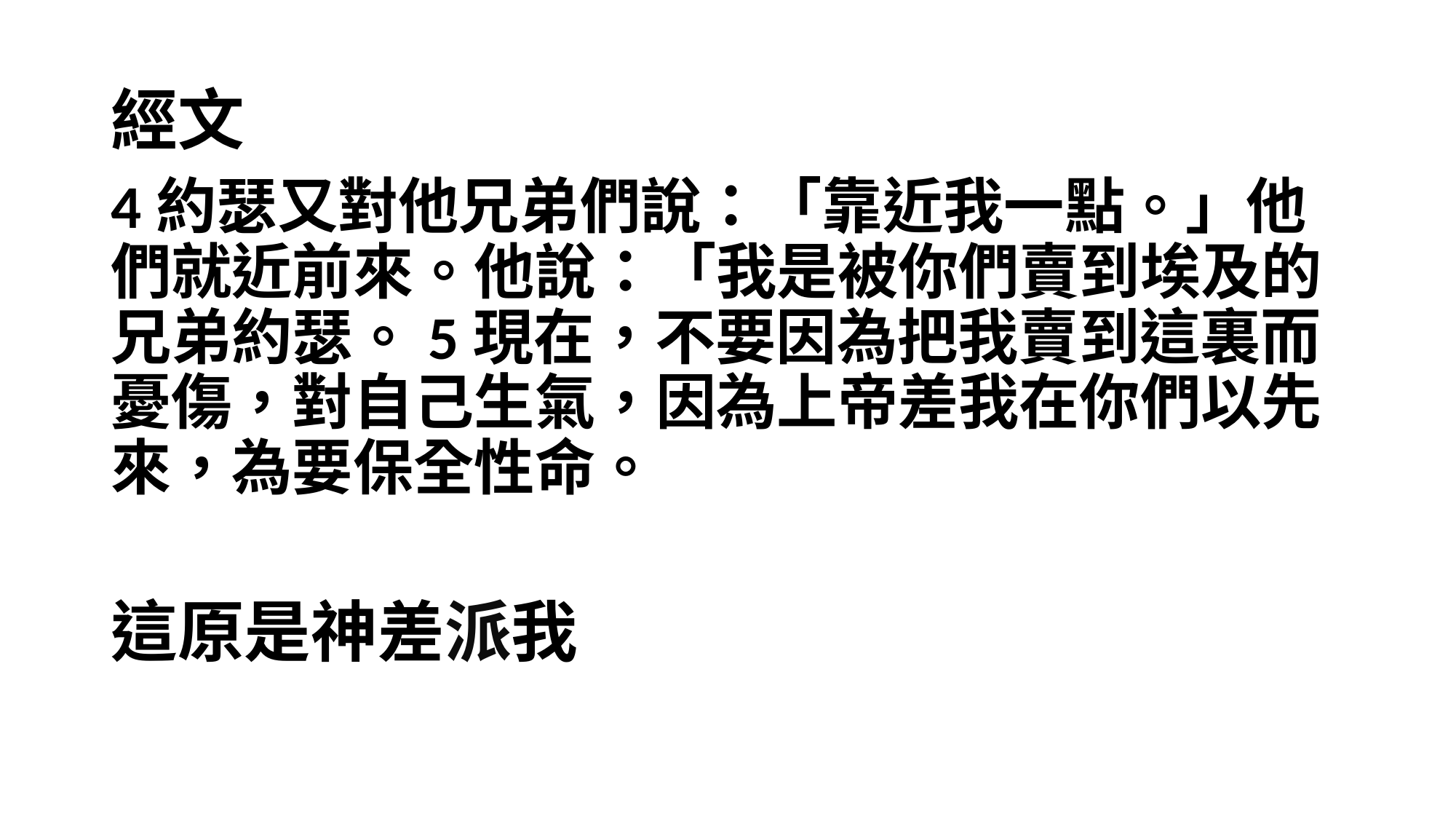

# 經文
4約瑟又對他兄弟們說：「靠近我一點。」他們就近前來。他說：「我是被你們賣到埃及的兄弟約瑟。5現在，不要因為把我賣到這裏而憂傷，對自己生氣，因為上帝差我在你們以先來，為要保全性命。

這原是神差派我